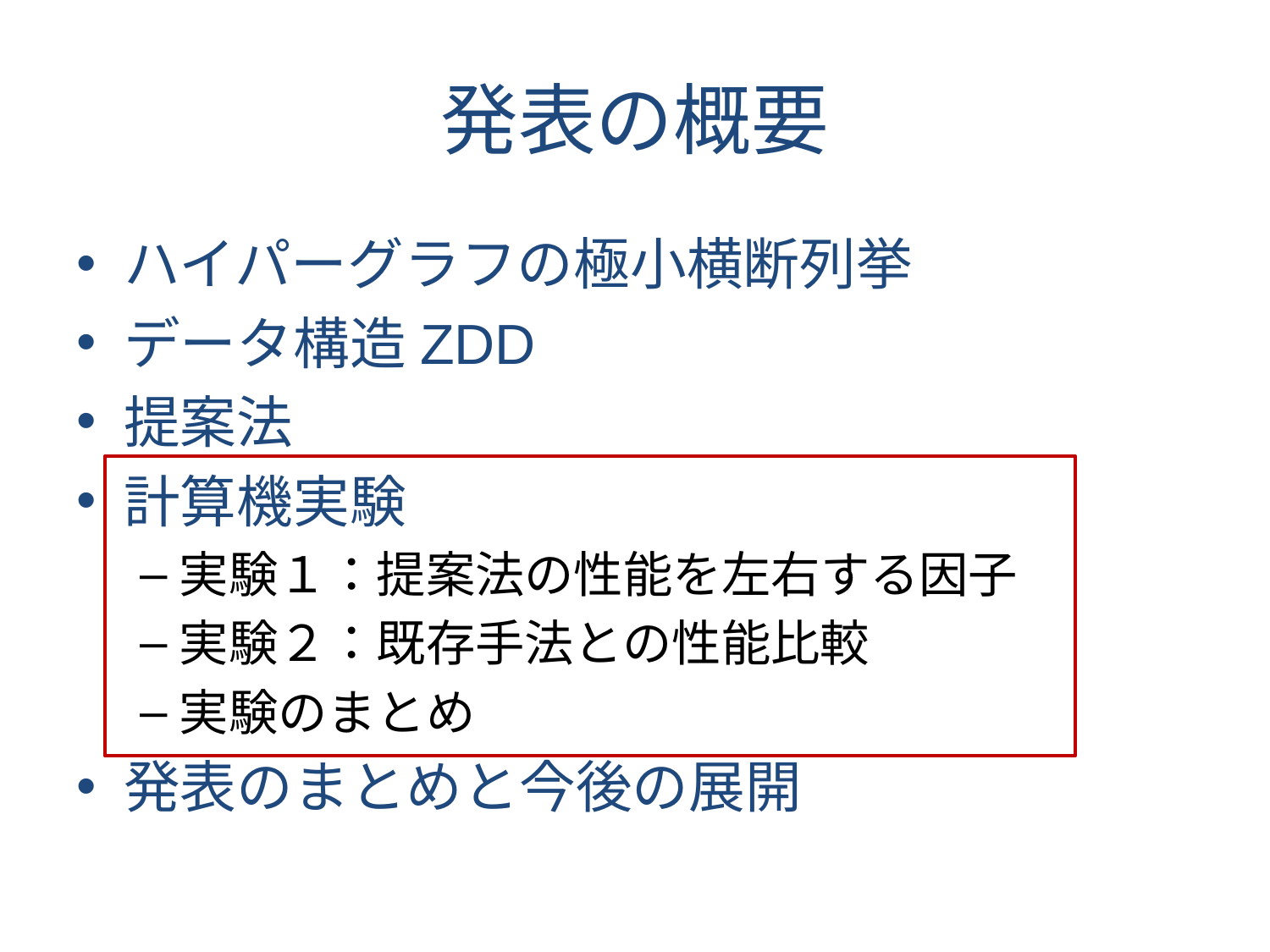

# 発表の概要
ハイパーグラフの極小横断列挙
データ構造ZDD
提案法
計算機実験
実験１：提案法の性能を左右する因子
実験２：既存手法との性能比較
実験のまとめ
発表のまとめと今後の展開